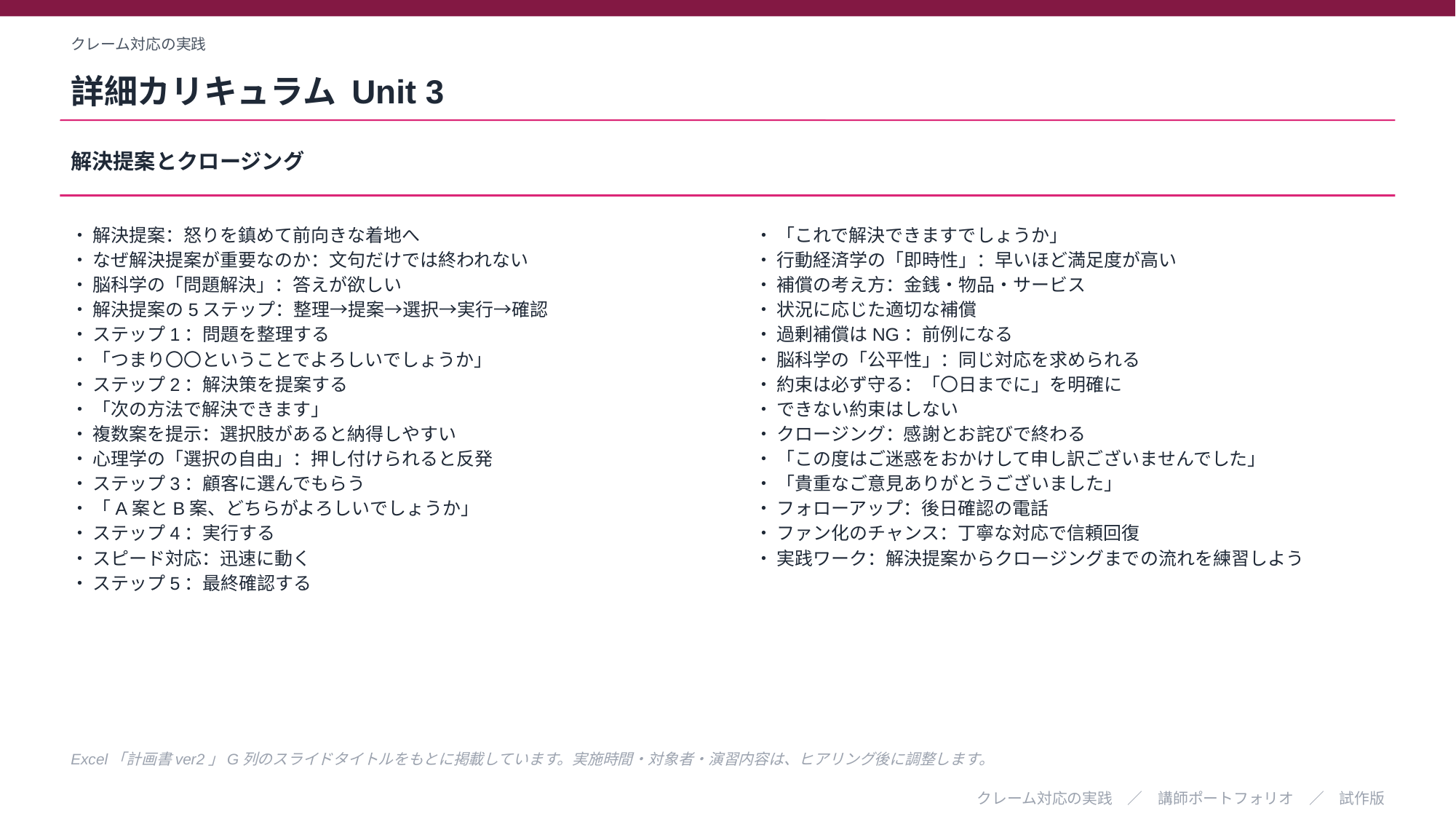

クレーム対応の実践
詳細カリキュラム Unit 3

解決提案とクロージング

・ 解決提案：怒りを鎮めて前向きな着地へ
・ なぜ解決提案が重要なのか：文句だけでは終われない
・ 脳科学の「問題解決」：答えが欲しい
・ 解決提案の5ステップ：整理→提案→選択→実行→確認
・ ステップ1：問題を整理する
・ 「つまり〇〇ということでよろしいでしょうか」
・ ステップ2：解決策を提案する
・ 「次の方法で解決できます」
・ 複数案を提示：選択肢があると納得しやすい
・ 心理学の「選択の自由」：押し付けられると反発
・ ステップ3：顧客に選んでもらう
・ 「A案とB案、どちらがよろしいでしょうか」
・ ステップ4：実行する
・ スピード対応：迅速に動く
・ ステップ5：最終確認する
・ 「これで解決できますでしょうか」
・ 行動経済学の「即時性」：早いほど満足度が高い
・ 補償の考え方：金銭・物品・サービス
・ 状況に応じた適切な補償
・ 過剰補償はNG：前例になる
・ 脳科学の「公平性」：同じ対応を求められる
・ 約束は必ず守る：「〇日までに」を明確に
・ できない約束はしない
・ クロージング：感謝とお詫びで終わる
・ 「この度はご迷惑をおかけして申し訳ございませんでした」
・ 「貴重なご意見ありがとうございました」
・ フォローアップ：後日確認の電話
・ ファン化のチャンス：丁寧な対応で信頼回復
・ 実践ワーク：解決提案からクロージングまでの流れを練習しよう
Excel「計画書ver2」G列のスライドタイトルをもとに掲載しています。実施時間・対象者・演習内容は、ヒアリング後に調整します。
クレーム対応の実践　／　講師ポートフォリオ　／　試作版